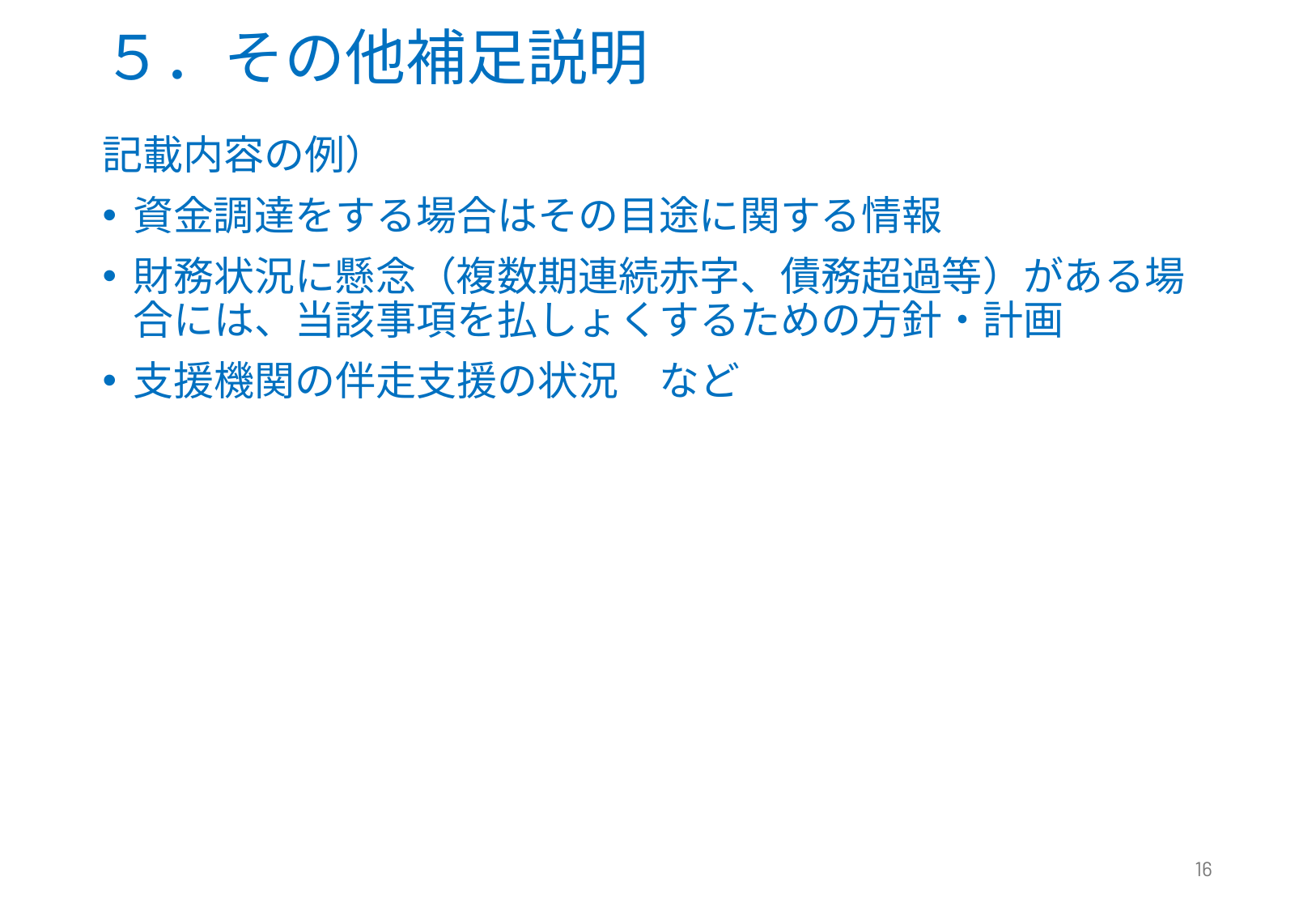

# ５．その他補足説明
記載内容の例）
資金調達をする場合はその目途に関する情報
財務状況に懸念（複数期連続赤字、債務超過等）がある場合には、当該事項を払しょくするための方針・計画
支援機関の伴走支援の状況　など
16